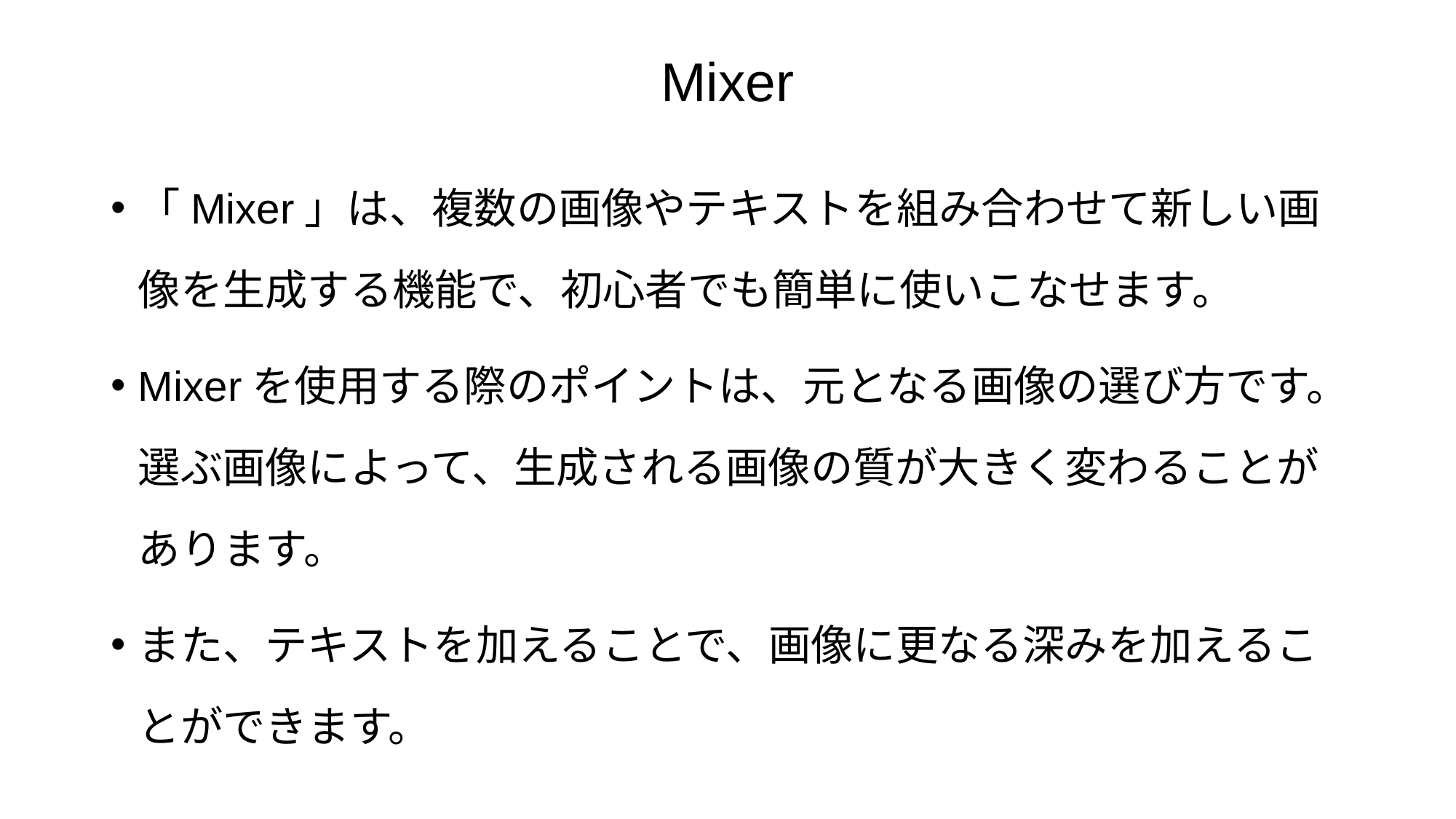

# Mixer
「Mixer」は、複数の画像やテキストを組み合わせて新しい画像を生成する機能で、初心者でも簡単に使いこなせます。
Mixerを使用する際のポイントは、元となる画像の選び方です。選ぶ画像によって、生成される画像の質が大きく変わることがあります。
また、テキストを加えることで、画像に更なる深みを加えることができます。